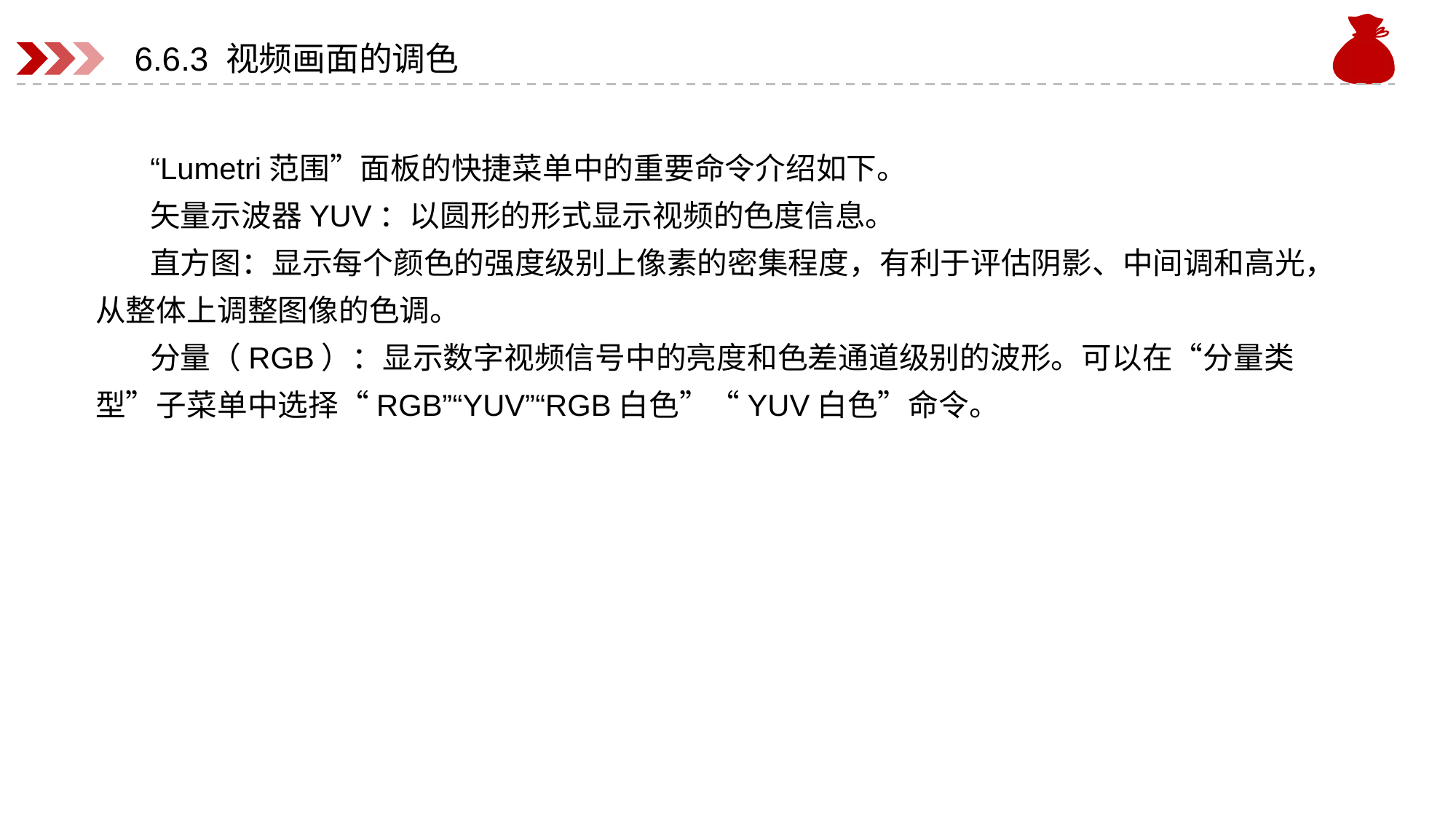

# 6.6.3 视频画面的调色
90
“Lumetri范围”面板的快捷菜单中的重要命令介绍如下。
矢量示波器YUV：以圆形的形式显示视频的色度信息。
直方图：显示每个颜色的强度级别上像素的密集程度，有利于评估阴影、中间调和高光，从整体上调整图像的色调。
分量（RGB）：显示数字视频信号中的亮度和色差通道级别的波形。可以在“分量类型”子菜单中选择“RGB”“YUV”“RGB白色”“YUV白色”命令。